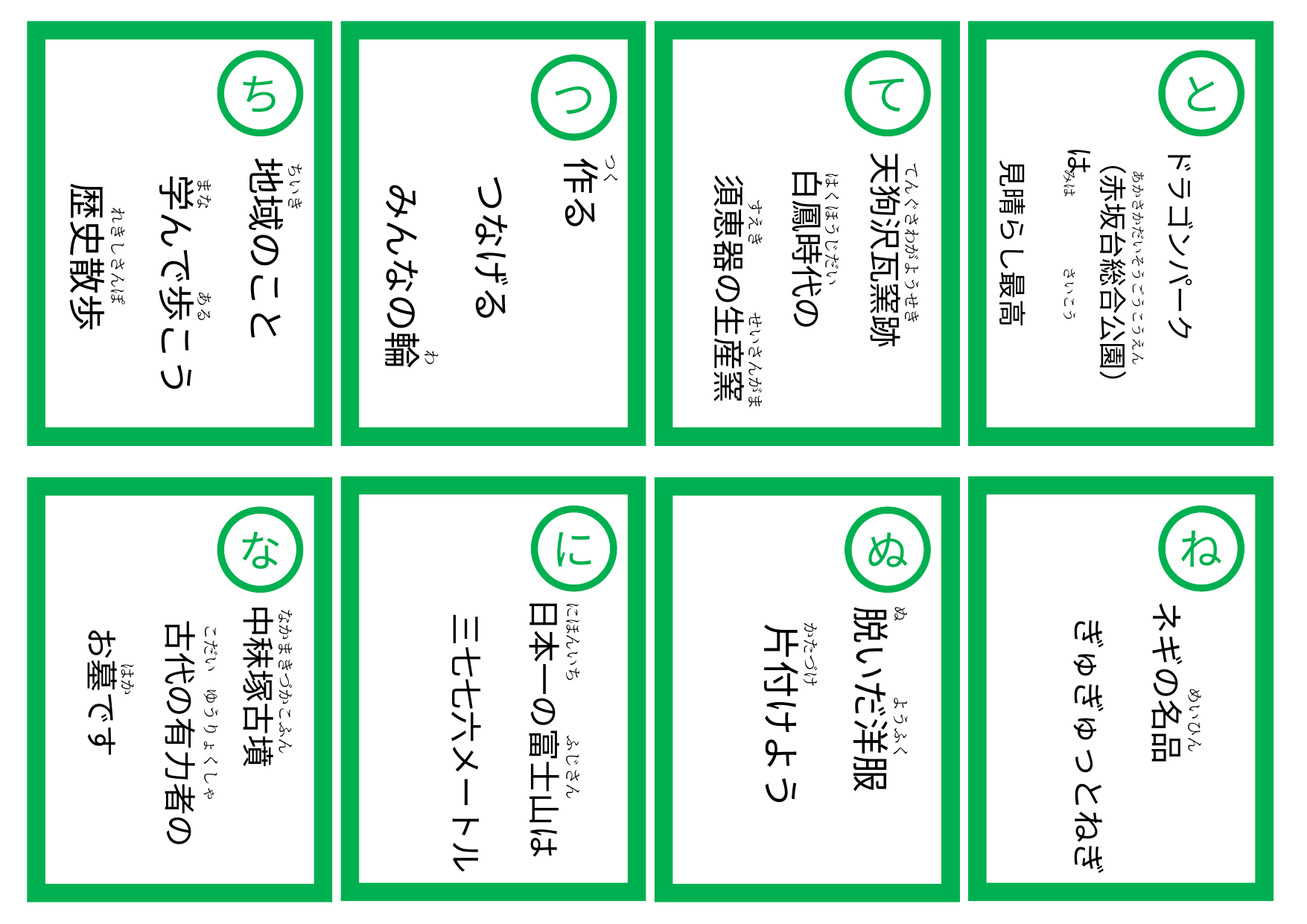

ち
て
と
つ
　 　　みは　　　　　さいこう
　 　　あかさかだいそうごうこうえん
　 つく
　 ちいき
　 てんぐさわがようせき
ドラゴンパーク

（赤坂台総合公園）は

 見晴らし最高

天狗沢瓦窯跡

 白鳳時代の

  須恵器の生産窯

　 はくほうじだい
地域のこと

 学んで歩こう

  歴史散歩

　 まな　　　　　ある
作る

 つなげる

  みんなの輪

　 　すえき　　　　せいさんがま
　 れきしさんぽ
　 わ

に
ね
な
ぬ
　 にほんいち　　　 ふじさん

　  ぬ　　　      ようふく

　 なかまきづかこふん

日本一の富士山は

 三七七六メートル

　  かたづけ

　  こだい    ゆうりょくしゃ
ネギの名品

 ぎゅぎゅっとねぎ

中秣塚古墳

 古代の有力者の

  お墓です

　  　　はか
脱いだ洋服

 片付けよう

　  　　　 めいひん